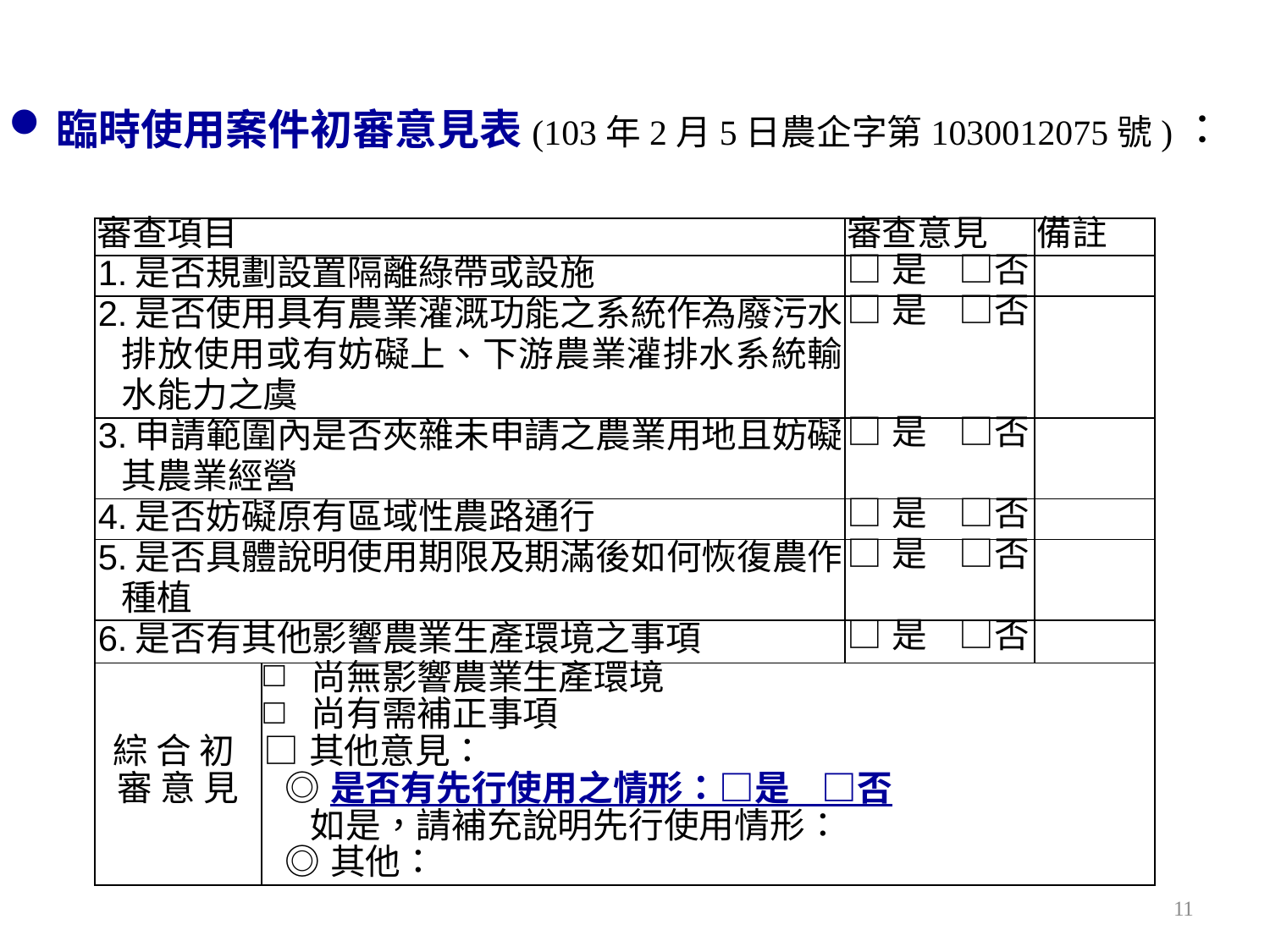

臨時使用案件初審意見表(103年2月5日農企字第1030012075號)：
|  |  |  |  |
| --- | --- | --- | --- |
| 審查項目 |  | 審查意見 | 備註 |
| 1.是否規劃設置隔離綠帶或設施 |  | □是 □否 |  |
| 2.是否使用具有農業灌溉功能之系統作為廢污水排放使用或有妨礙上、下游農業灌排水系統輸水能力之虞 |  | □是 □否 |  |
| 3.申請範圍內是否夾雜未申請之農業用地且妨礙其農業經營 |  | □是 □否 |  |
| 4.是否妨礙原有區域性農路通行 |  | □是 □否 |  |
| 5.是否具體說明使用期限及期滿後如何恢復農作種植 |  | □是 □否 |  |
| 6.是否有其他影響農業生產環境之事項 |  | □是 □否 |  |
| 綜 合 初 審 意 見 | 尚無影響農業生產環境 尚有需補正事項 □其他意見： ◎是否有先行使用之情形：□是 □否 如是，請補充說明先行使用情形： ◎其他： |  |  |
11